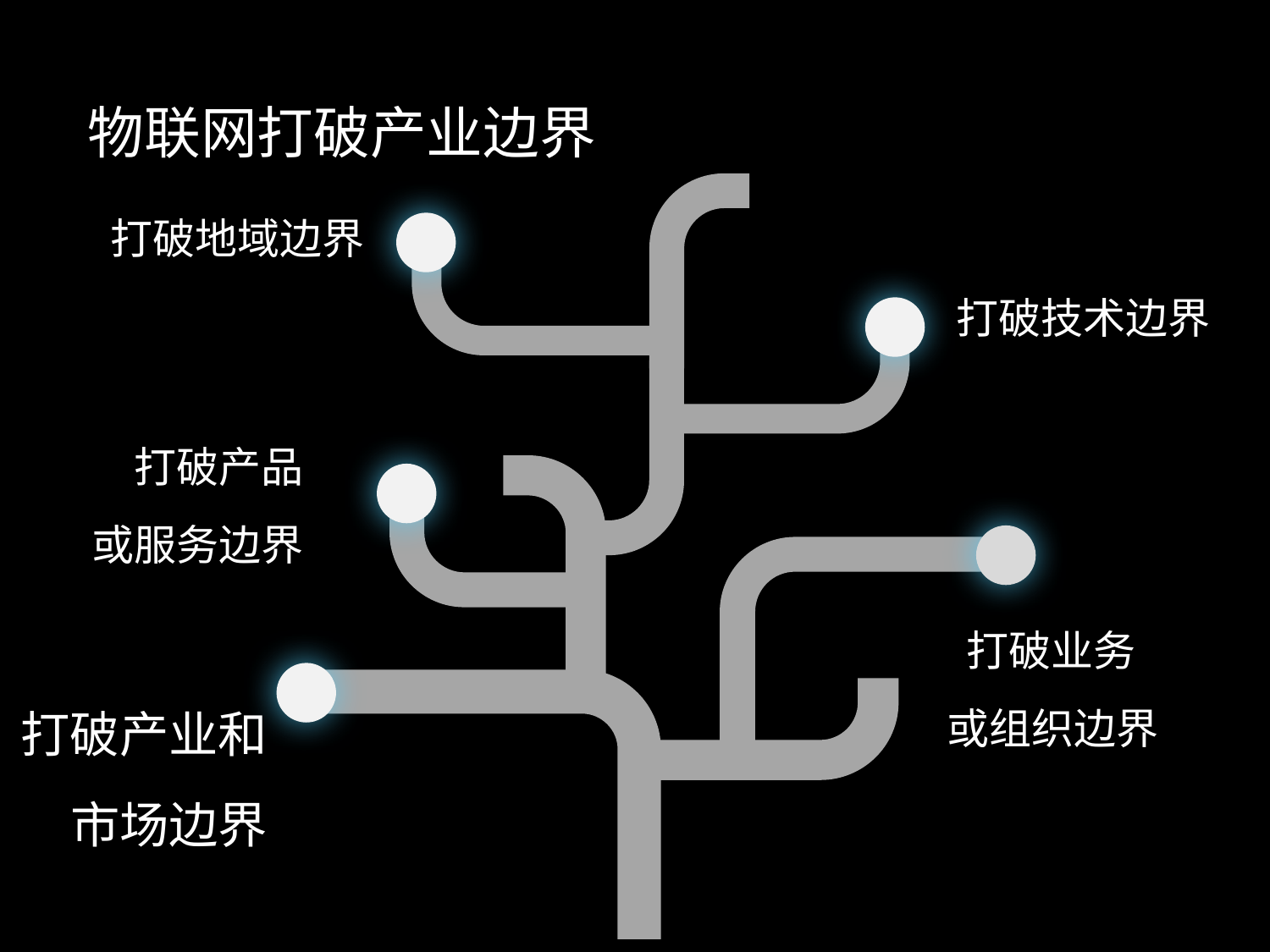

# 物联网打破产业边界

打破地域边界

打破技术边界

打破产品
或服务边界

 打破业务
或组织边界

打破产业和
市场边界